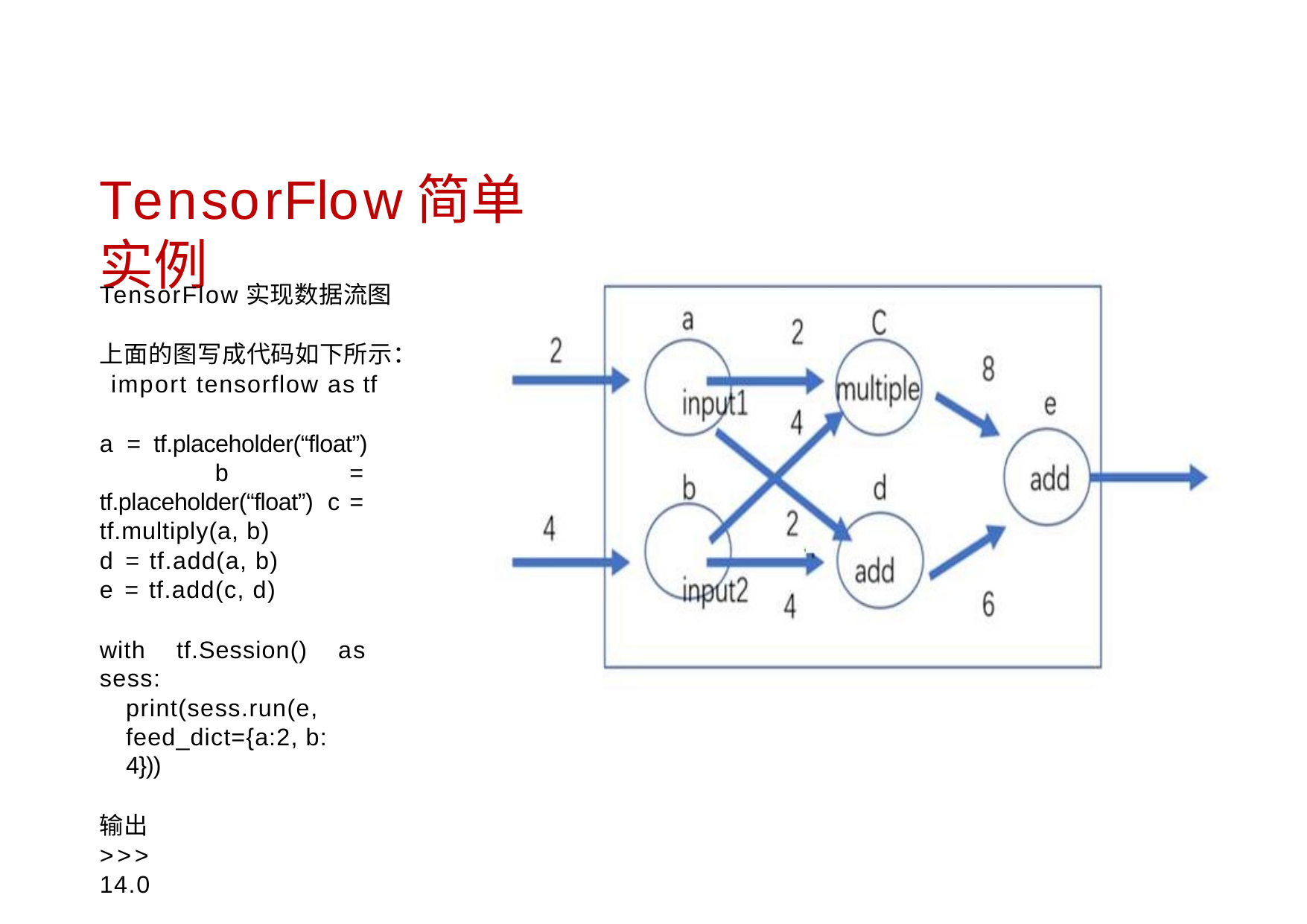

# TensorFlow简单实例

TensorFlow实现数据流图

上面的图写成代码如下所示：  import tensorflow as tf

a = tf.placeholder(“float”)  b = tf.placeholder(“float”)  c = tf.multiply(a, b)
d = tf.add(a, b)
e = tf.add(c, d)

with tf.Session() as sess:
print(sess.run(e, feed_dict={a:2, b: 4}))

输出>>>  14.0